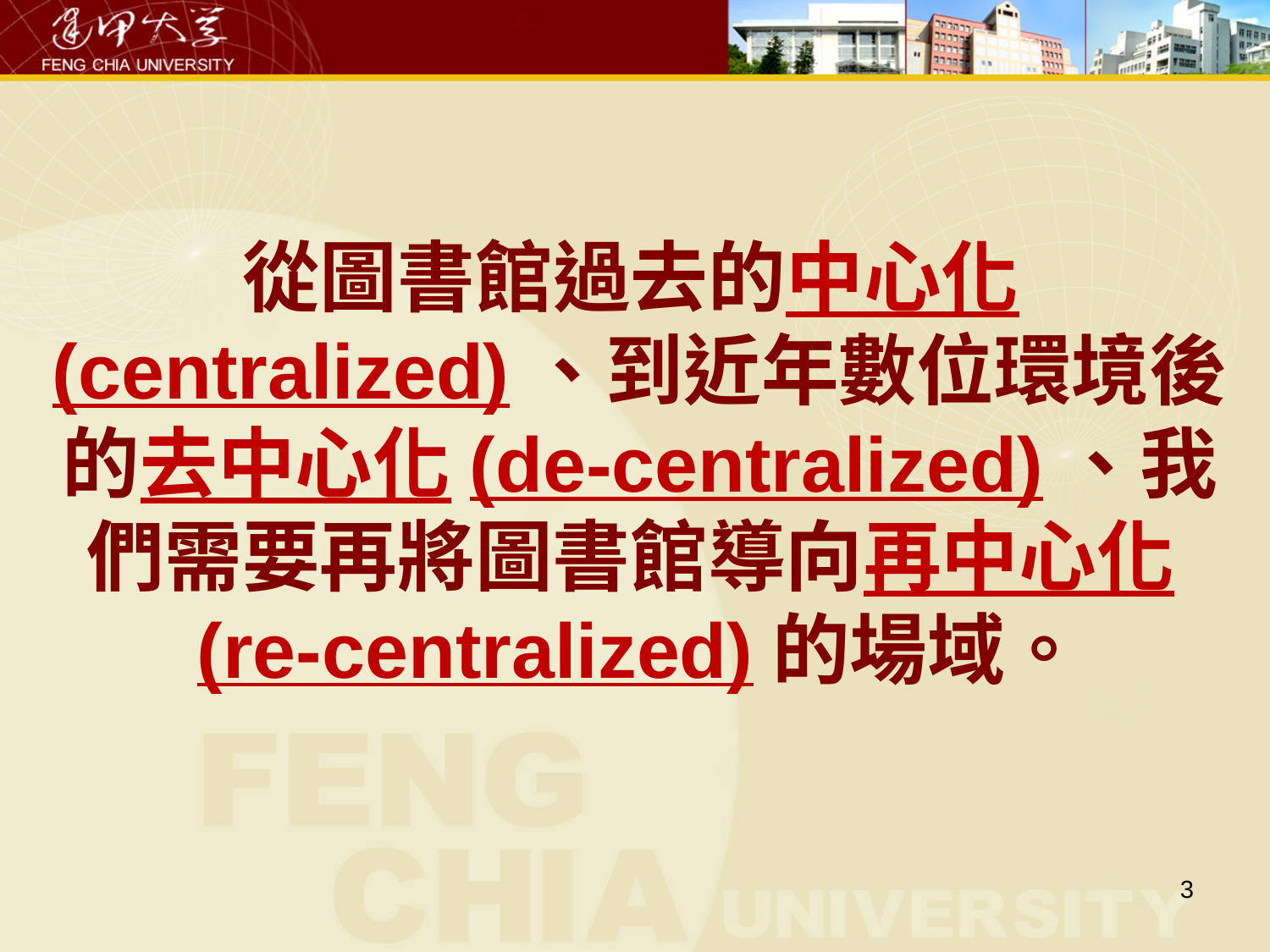

# 從圖書館過去的中心化(centralized)、到近年數位環境後的去中心化(de-centralized)、我們需要再將圖書館導向再中心化(re-centralized)的場域。
3